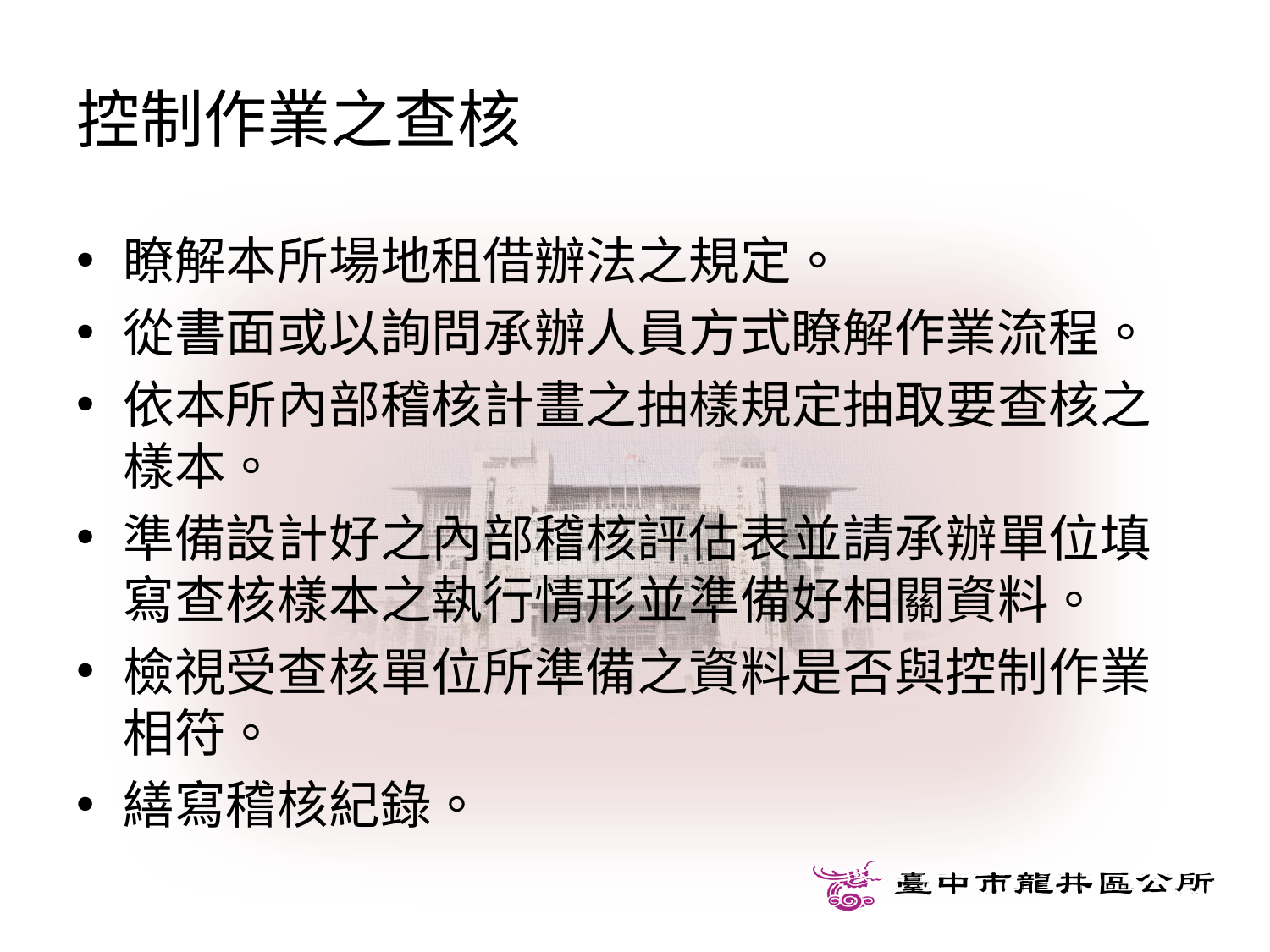

# 控制作業之查核
瞭解本所場地租借辦法之規定。
從書面或以詢問承辦人員方式瞭解作業流程。
依本所內部稽核計畫之抽樣規定抽取要查核之樣本。
準備設計好之內部稽核評估表並請承辦單位填寫查核樣本之執行情形並準備好相關資料。
檢視受查核單位所準備之資料是否與控制作業相符。
繕寫稽核紀錄。